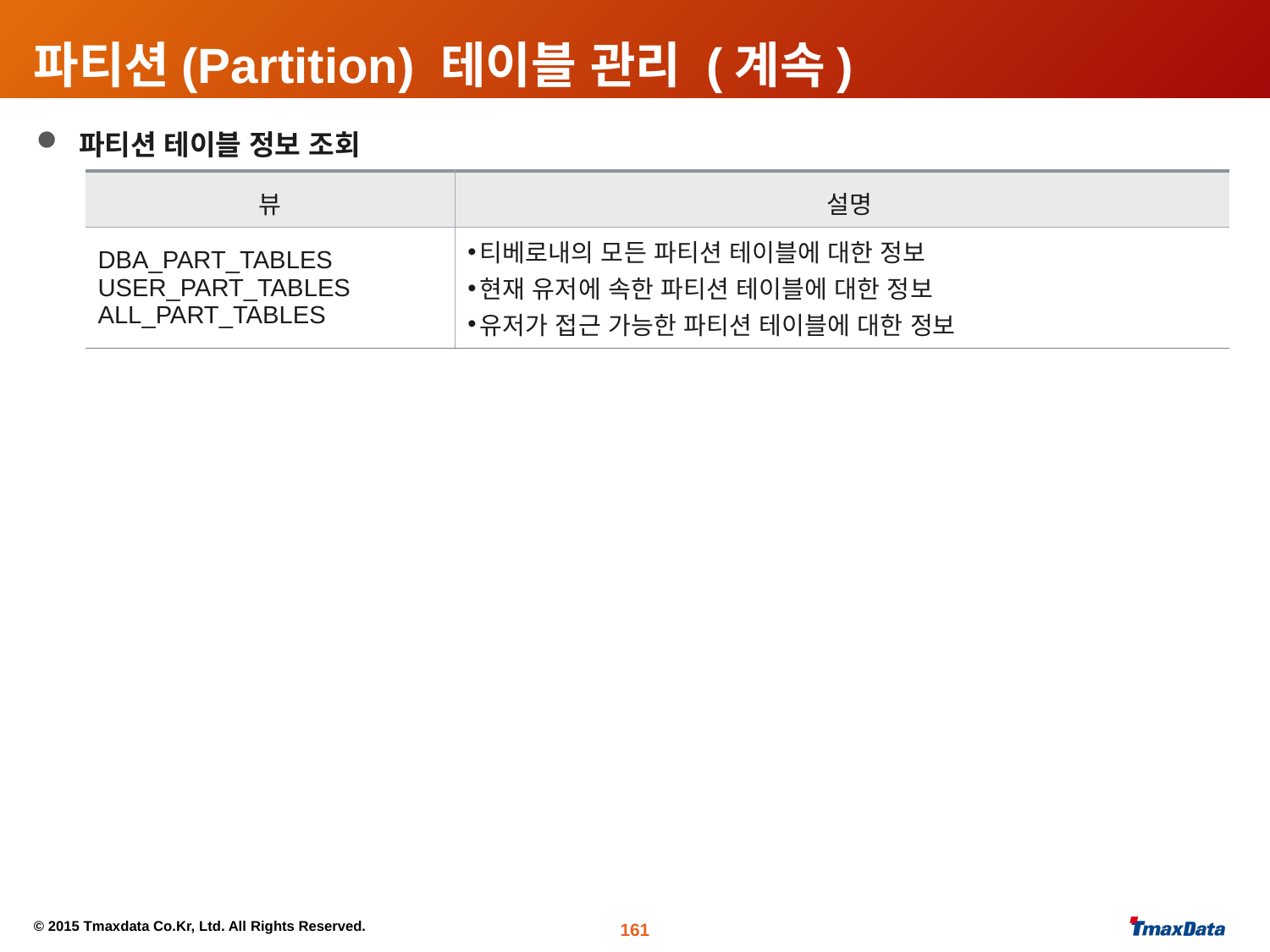

# 파티션(Partition) 테이블 관리 (계속)
 파티션 테이블 정보 조회
| 뷰 | 설명 |
| --- | --- |
| DBA\_PART\_TABLES USER\_PART\_TABLES ALL\_PART\_TABLES | 티베로내의 모든 파티션 테이블에 대한 정보 현재 유저에 속한 파티션 테이블에 대한 정보 유저가 접근 가능한 파티션 테이블에 대한 정보 |